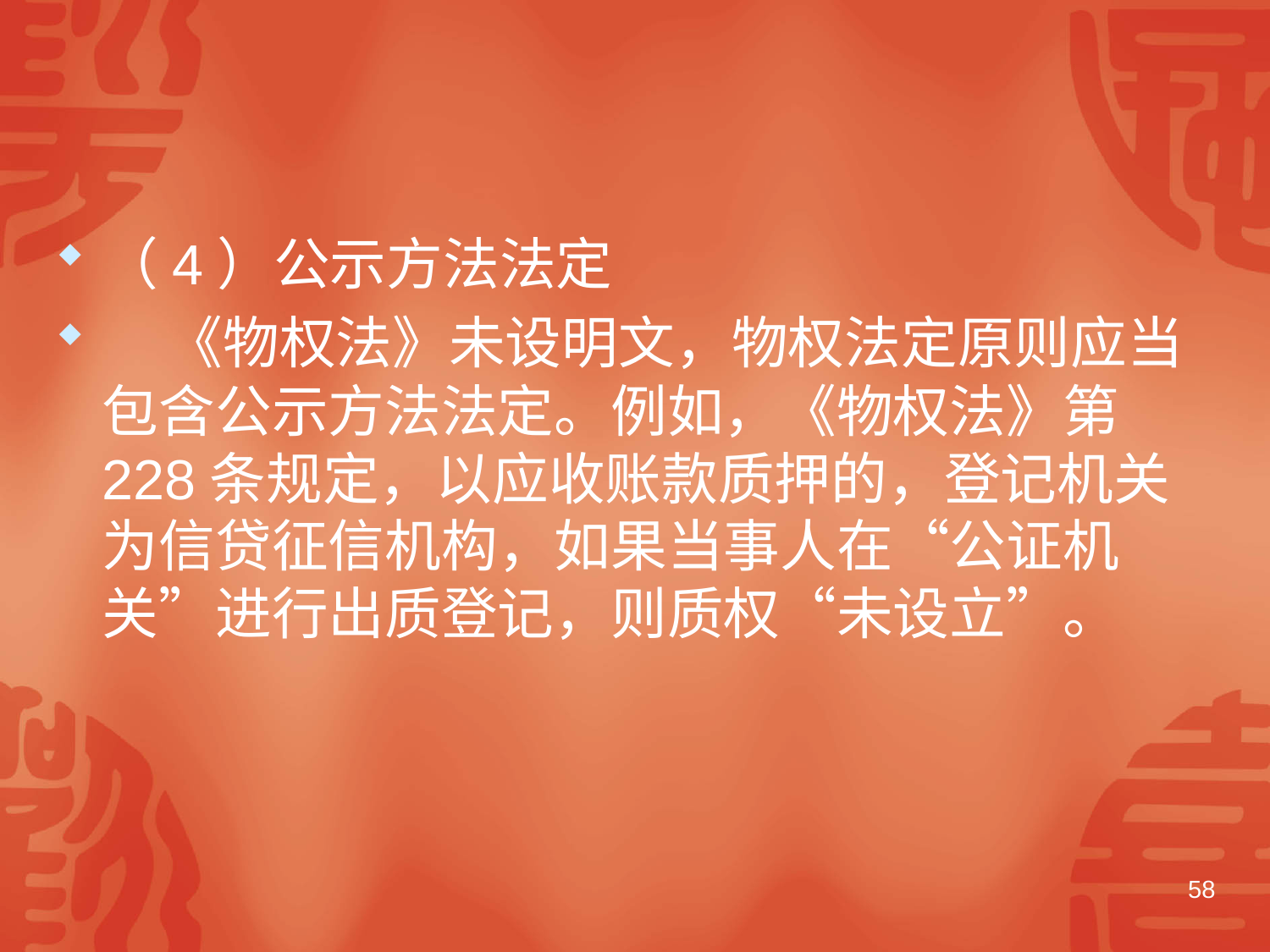

#
（4）公示方法法定
    《物权法》未设明文，物权法定原则应当包含公示方法法定。例如，《物权法》第228条规定，以应收账款质押的，登记机关为信贷征信机构，如果当事人在“公证机关”进行出质登记，则质权“未设立”。
58